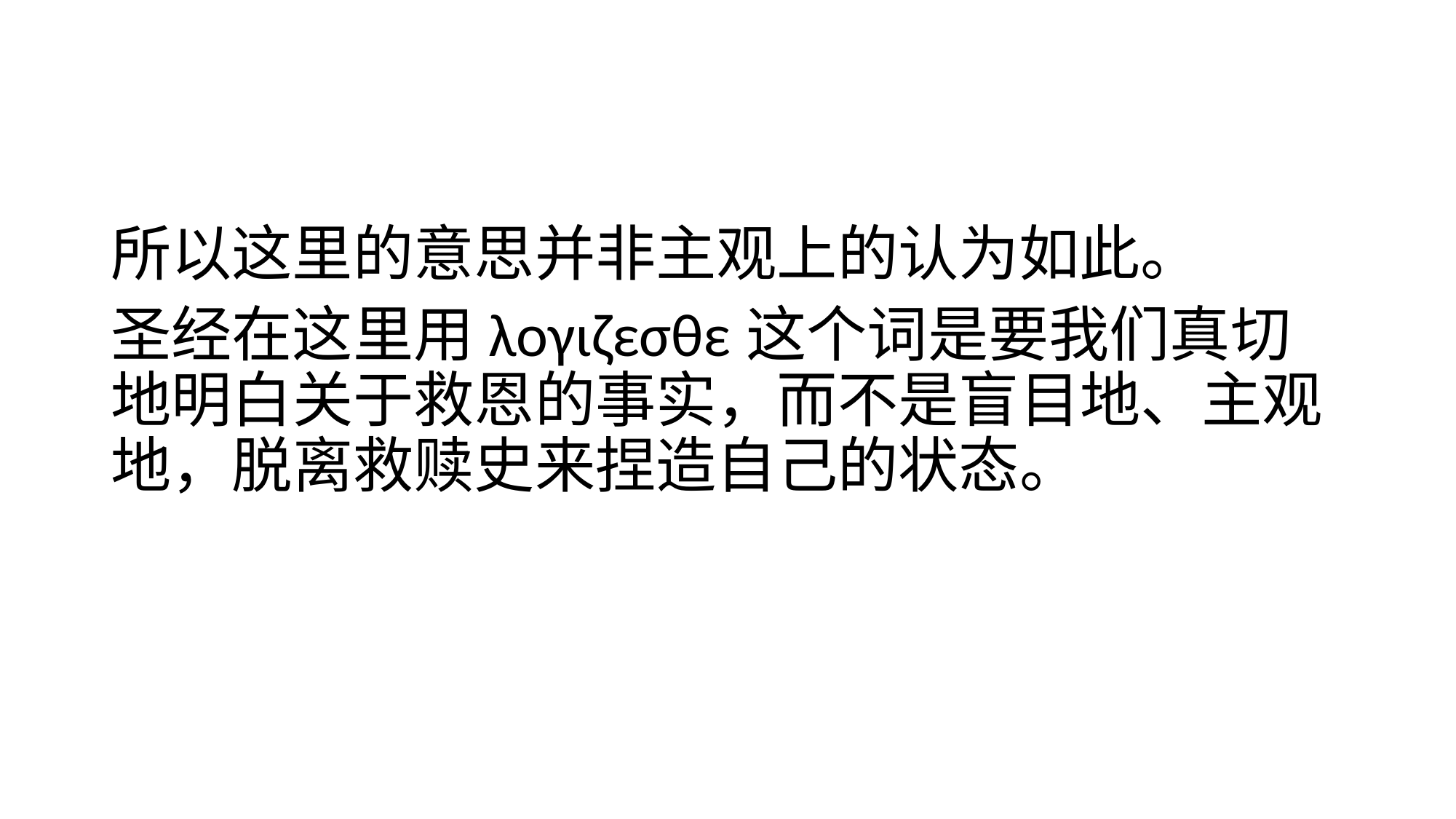

#
所以这里的意思并非主观上的认为如此。
圣经在这里用λογιζεσθε这个词是要我们真切地明白关于救恩的事实，而不是盲目地、主观地，脱离救赎史来捏造自己的状态。